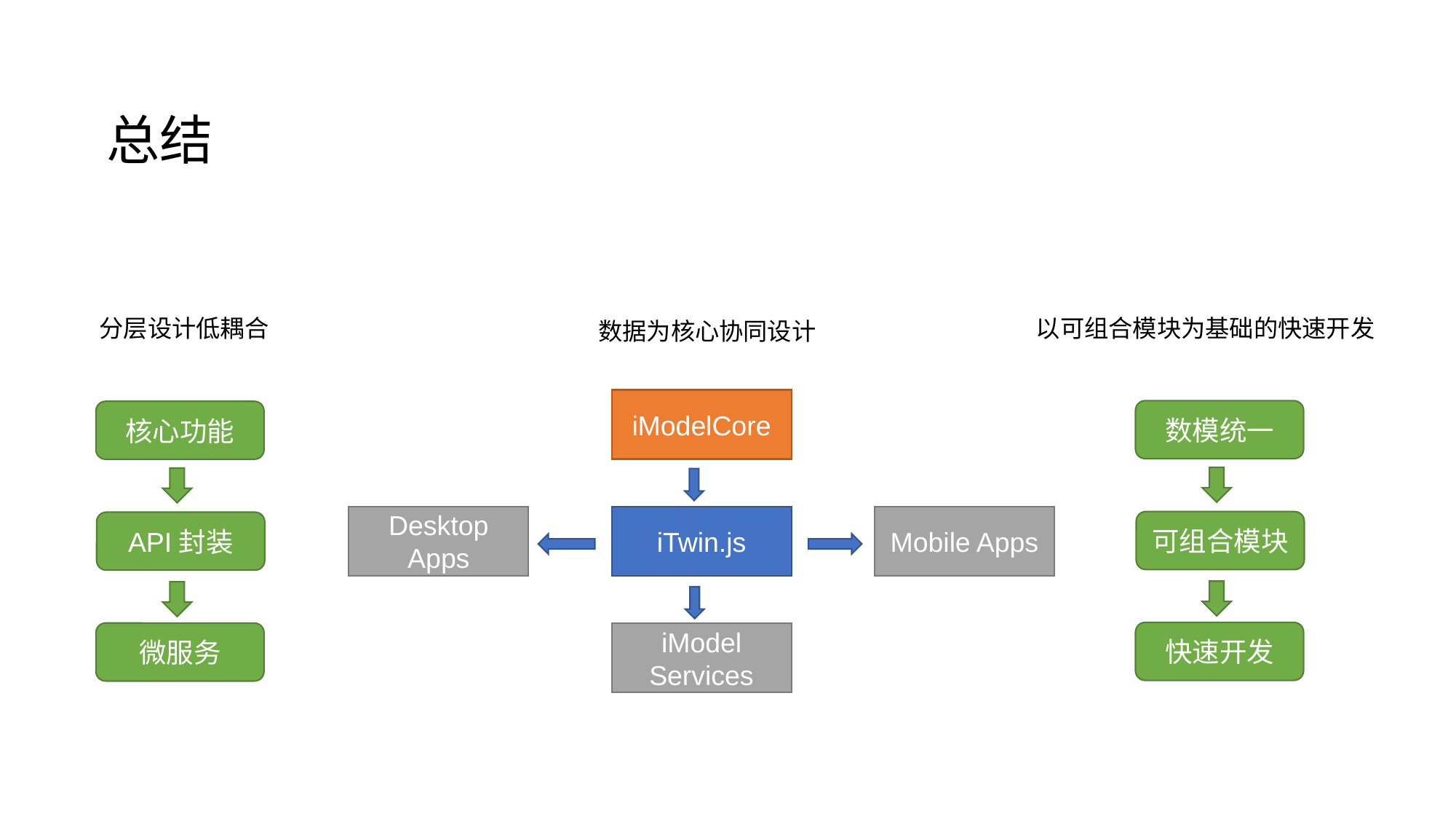

# 总结
分层设计低耦合
以可组合模块为基础的快速开发
数据为核心协同设计
iModelCore
数模统一
核心功能

Desktop Apps
iTwin.js
Mobile Apps
可组合模块
API封装

快速开发
微服务
iModel Services